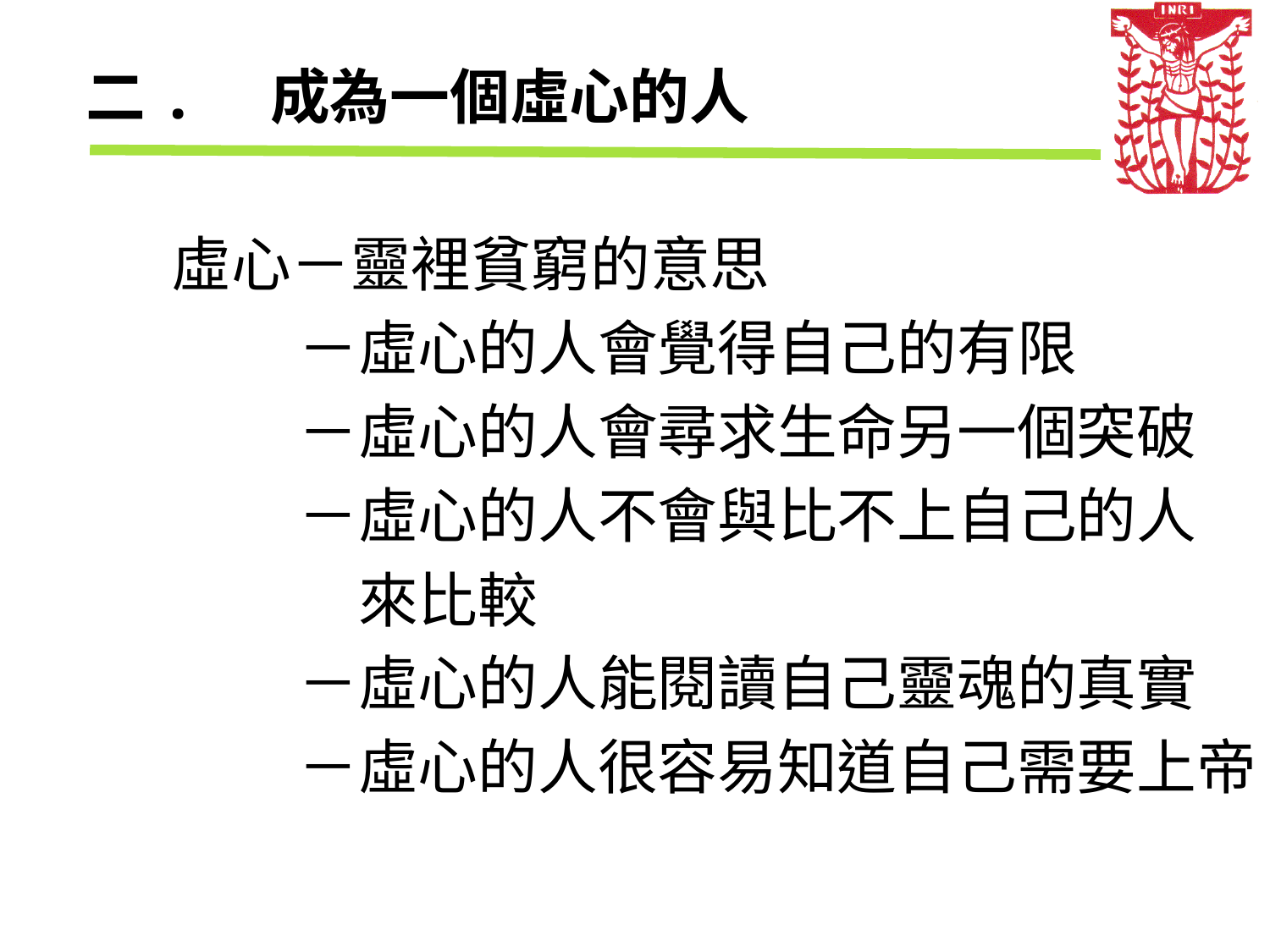

二.　成為一個虛心的人

	虛心－靈裡貧窮的意思
		－虛心的人會覺得自己的有限
		－虛心的人會尋求生命另一個突破
		－虛心的人不會與比不上自己的人
		　來比較
		－虛心的人能閱讀自己靈魂的真實
		－虛心的人很容易知道自己需要上帝